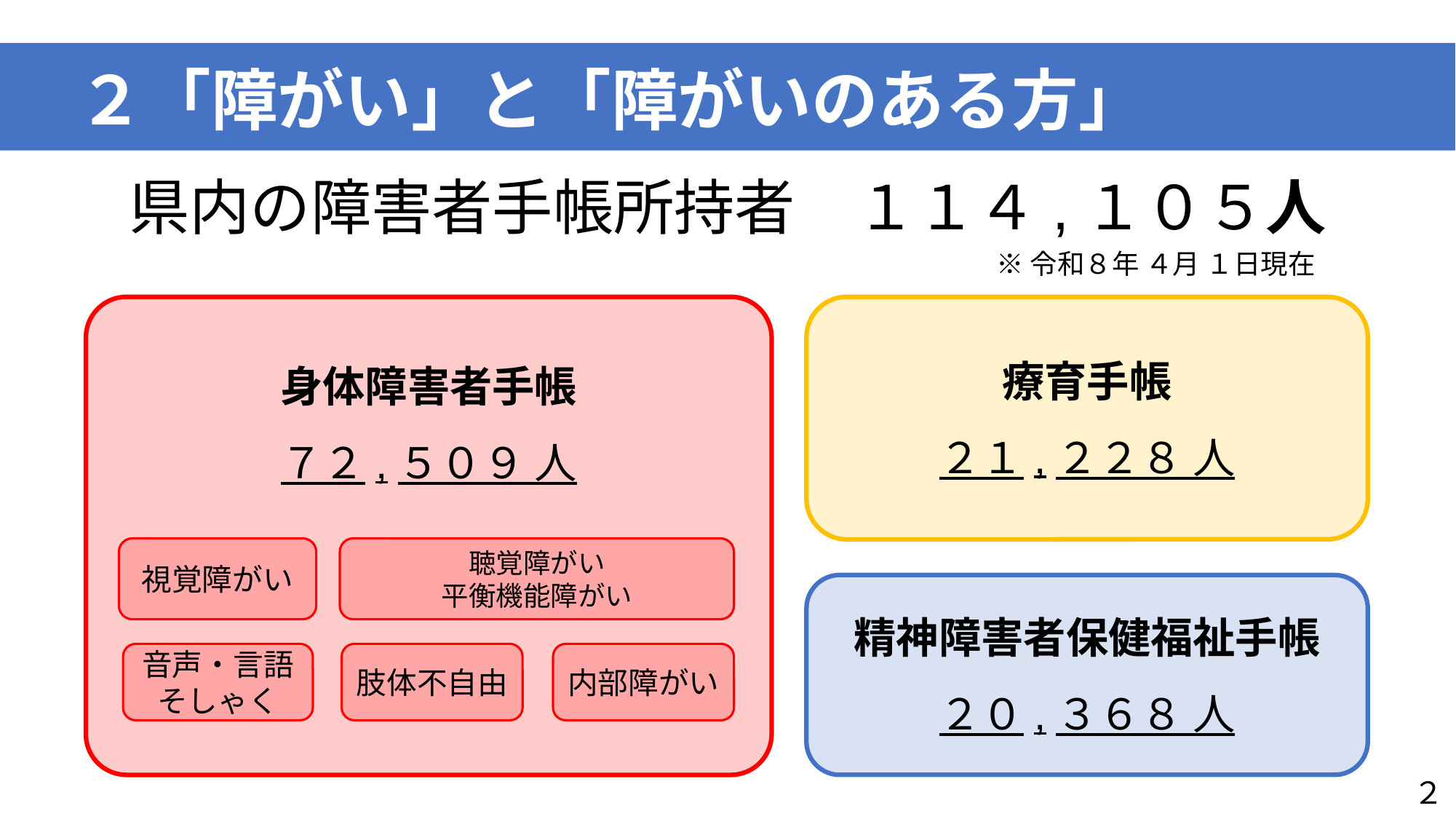

# ２「障がい」と「障がいのある方」
県内の障害者手帳所持者　１１４,１０５人
※令和８年 ４月 １日現在

身体障害者手帳
７２,５０９ 人

療育手帳
２１,２２８ 人
聴覚障がい
平衡機能障がい
視覚障がい
精神障害者保健福祉手帳
２０,３６８ 人
音声・言語
そしゃく
肢体不自由
内部障がい
２